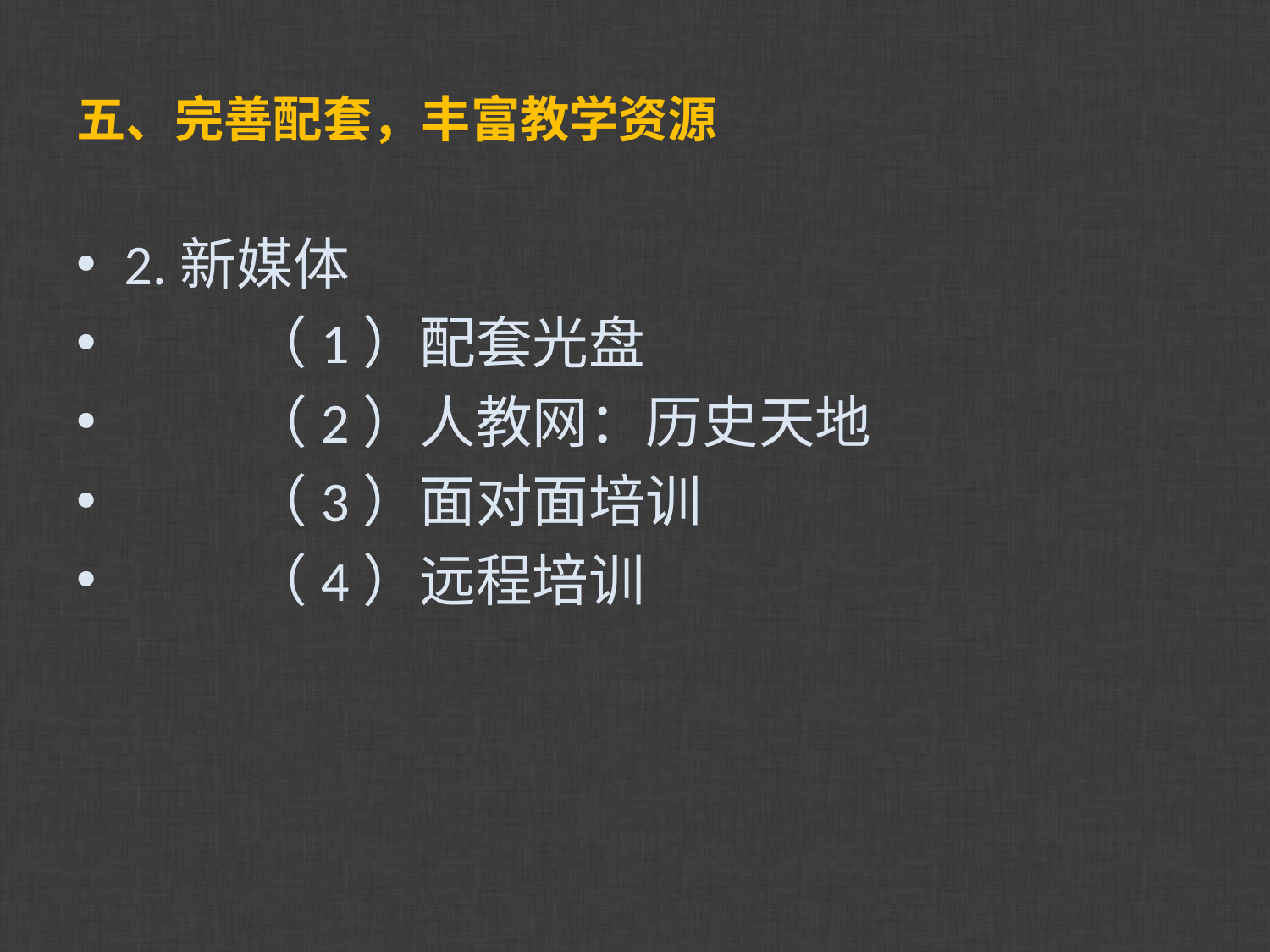

# 五、完善配套，丰富教学资源
2.新媒体
	（1）配套光盘
	（2）人教网：历史天地
	（3）面对面培训
	（4）远程培训